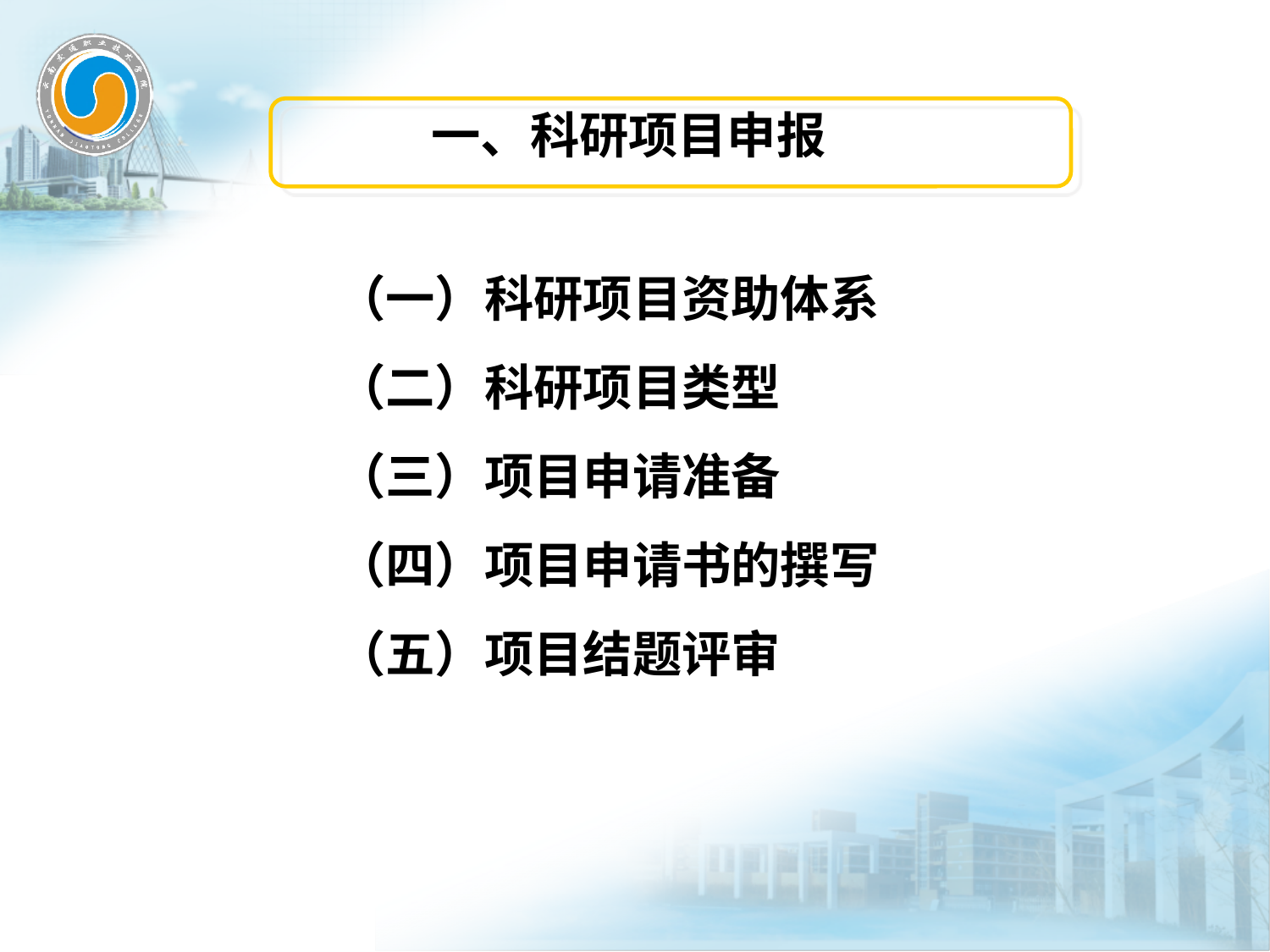

一、科研项目申报

（一）科研项目资助体系
（二）科研项目类型
（三）项目申请准备
（四）项目申请书的撰写
（五）项目结题评审